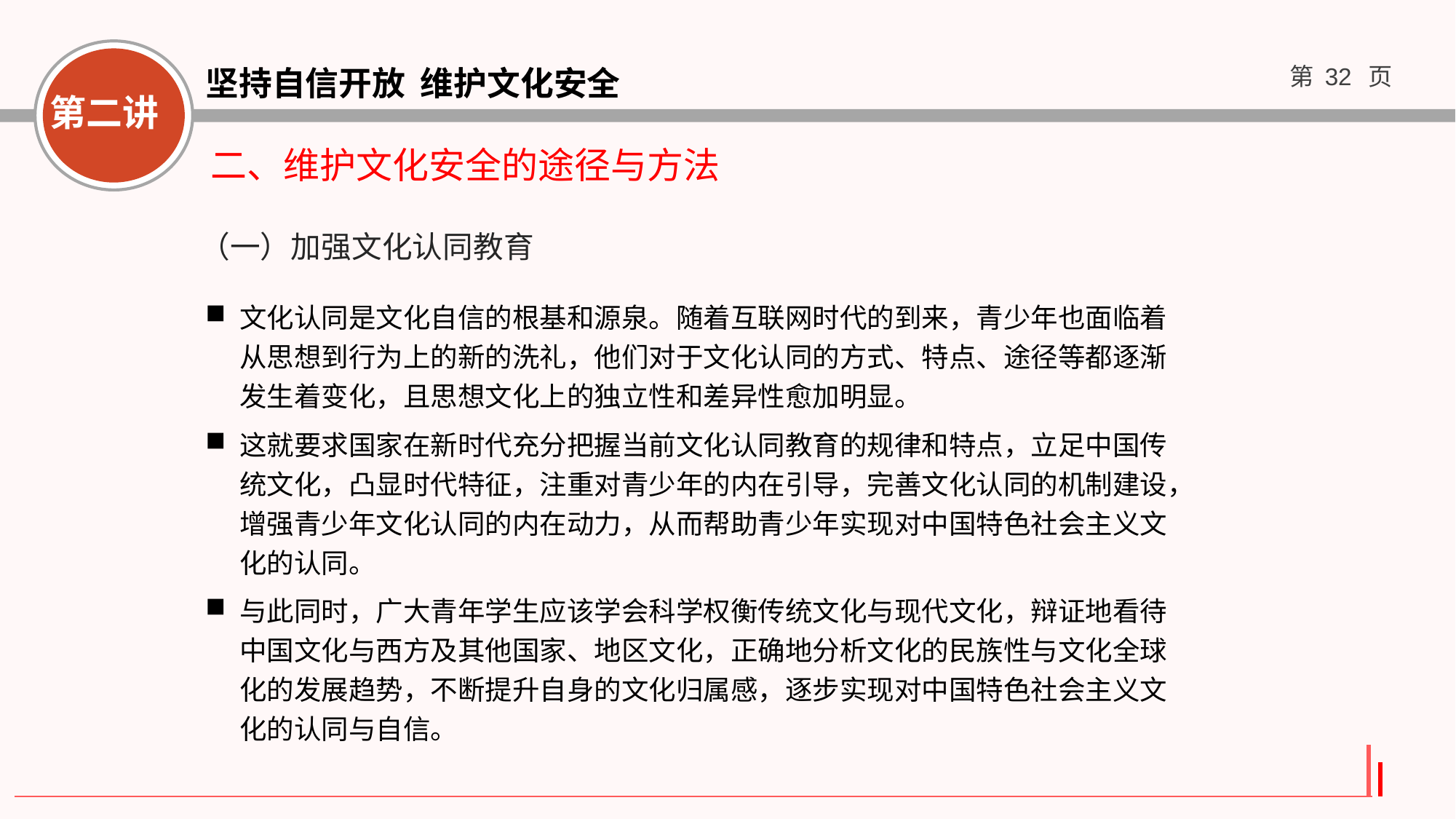

二、维护文化安全的途径与方法
（一）加强文化认同教育
文化认同是文化自信的根基和源泉。随着互联网时代的到来，青少年也面临着从思想到行为上的新的洗礼，他们对于文化认同的方式、特点、途径等都逐渐发生着变化，且思想文化上的独立性和差异性愈加明显。
这就要求国家在新时代充分把握当前文化认同教育的规律和特点，立足中国传统文化，凸显时代特征，注重对青少年的内在引导，完善文化认同的机制建设，增强青少年文化认同的内在动力，从而帮助青少年实现对中国特色社会主义文化的认同。
与此同时，广大青年学生应该学会科学权衡传统文化与现代文化，辩证地看待中国文化与西方及其他国家、地区文化，正确地分析文化的民族性与文化全球化的发展趋势，不断提升自身的文化归属感，逐步实现对中国特色社会主义文化的认同与自信。